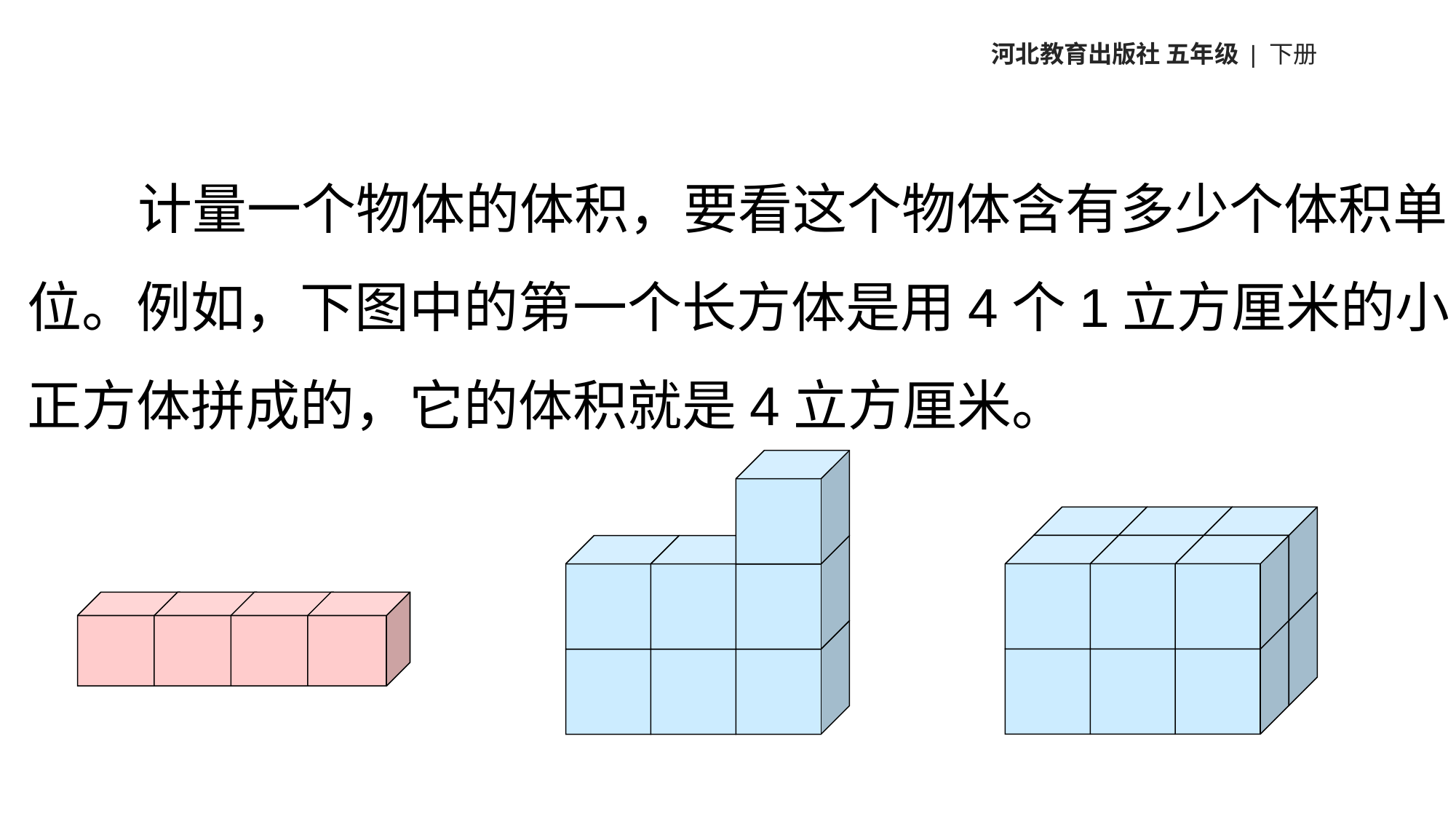

河北教育出版社 五年级 | 下册
        计量一个物体的体积，要看这个物体含有多少个体积单位。例如，下图中的第一个长方体是用4个1立方厘米的小正方体拼成的，它的体积就是4立方厘米。